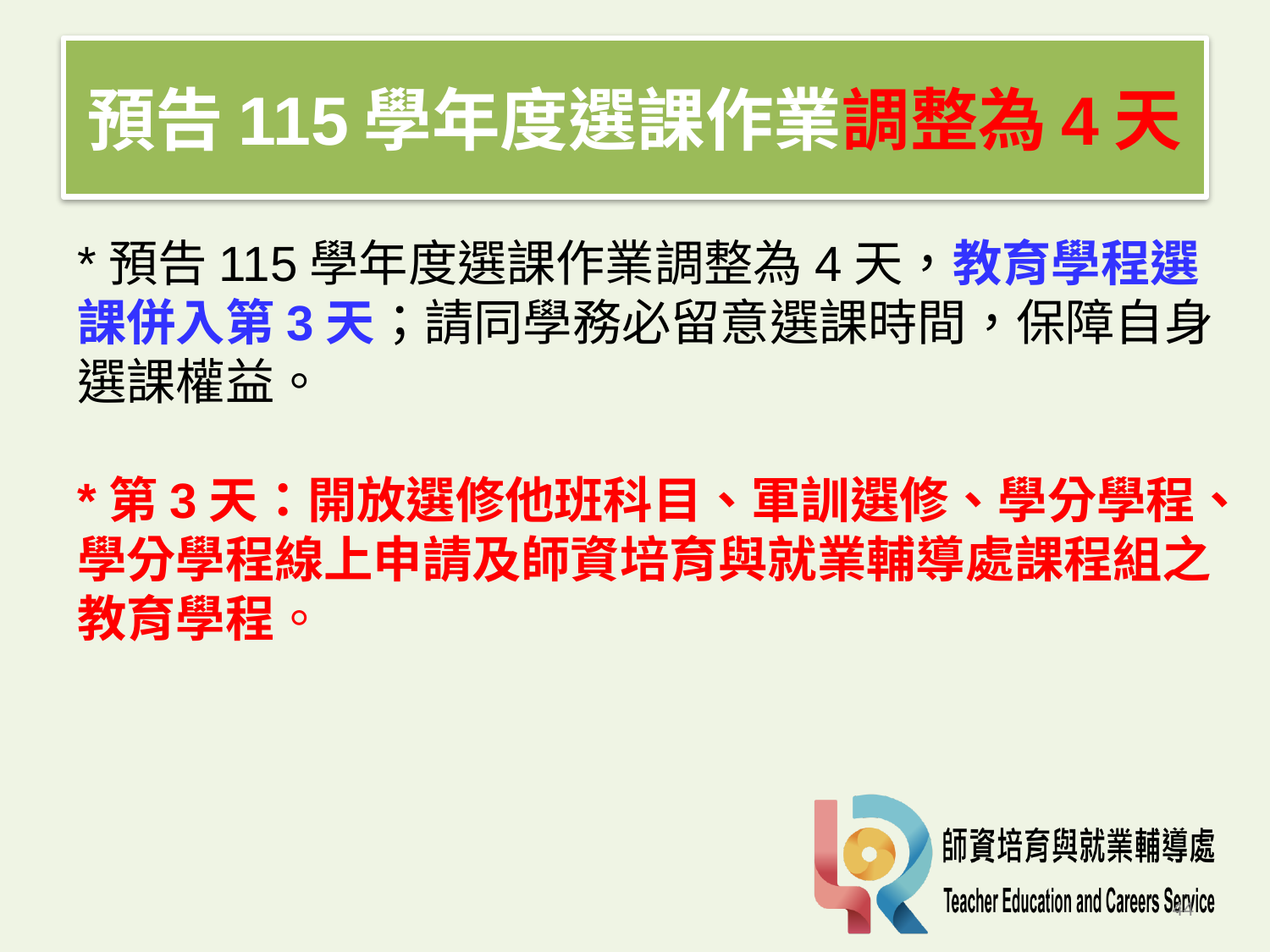

# 預告115學年度選課作業調整為4天
*預告115學年度選課作業調整為4天，教育學程選課併入第3天；請同學務必留意選課時間，保障自身選課權益。

*第3天：開放選修他班科目、軍訓選修、學分學程、學分學程線上申請及師資培育與就業輔導處課程組之教育學程。
44